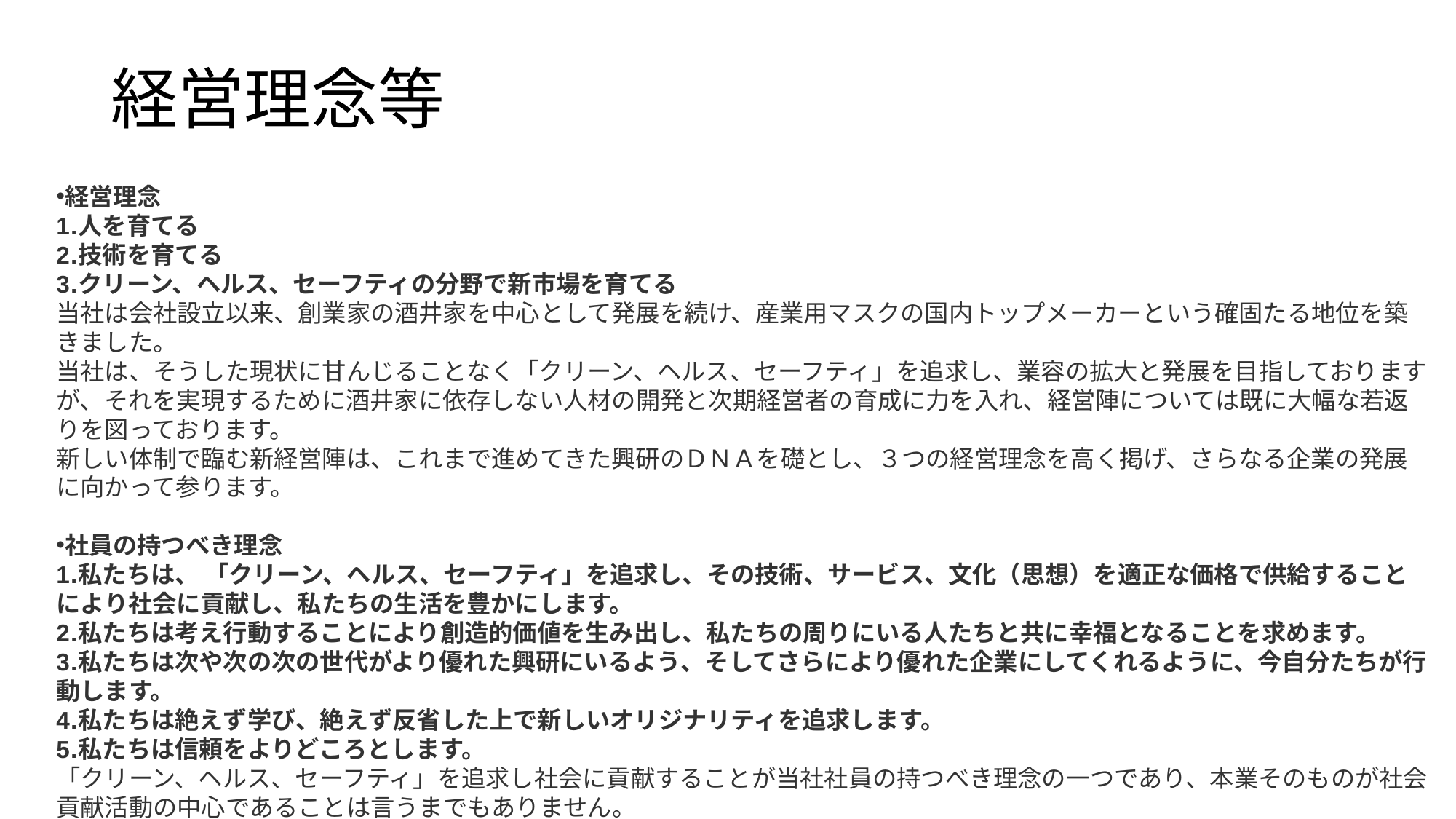

# 経営理念等
経営理念
人を育てる
技術を育てる
クリーン、ヘルス、セーフティの分野で新市場を育てる
当社は会社設立以来、創業家の酒井家を中心として発展を続け、産業用マスクの国内トップメーカーという確固たる地位を築きました。
当社は、そうした現状に甘んじることなく「クリーン、ヘルス、セーフティ」を追求し、業容の拡大と発展を目指しておりますが、それを実現するために酒井家に依存しない人材の開発と次期経営者の育成に力を入れ、経営陣については既に大幅な若返りを図っております。
新しい体制で臨む新経営陣は、これまで進めてきた興研のＤＮＡを礎とし、３つの経営理念を高く掲げ、さらなる企業の発展に向かって参ります。

社員の持つべき理念
私たちは、 「クリーン、ヘルス、セーフティ」を追求し、その技術、サービス、文化（思想）を適正な価格で供給することにより社会に貢献し、私たちの生活を豊かにします。
私たちは考え行動することにより創造的価値を生み出し、私たちの周りにいる人たちと共に幸福となることを求めます。
私たちは次や次の次の世代がより優れた興研にいるよう、そしてさらにより優れた企業にしてくれるように、今自分たちが行動します。
私たちは絶えず学び、絶えず反省した上で新しいオリジナリティを追求します。
私たちは信頼をよりどころとします。
「クリーン、ヘルス、セーフティ」を追求し社会に貢献することが当社社員の持つべき理念の一つであり、本業そのものが社会貢献活動の中心であることは言うまでもありません。
社員一人ひとりは、個々の担当業務が社会貢献につながることを常に意識し、責任を以てその任に当たって参ります。